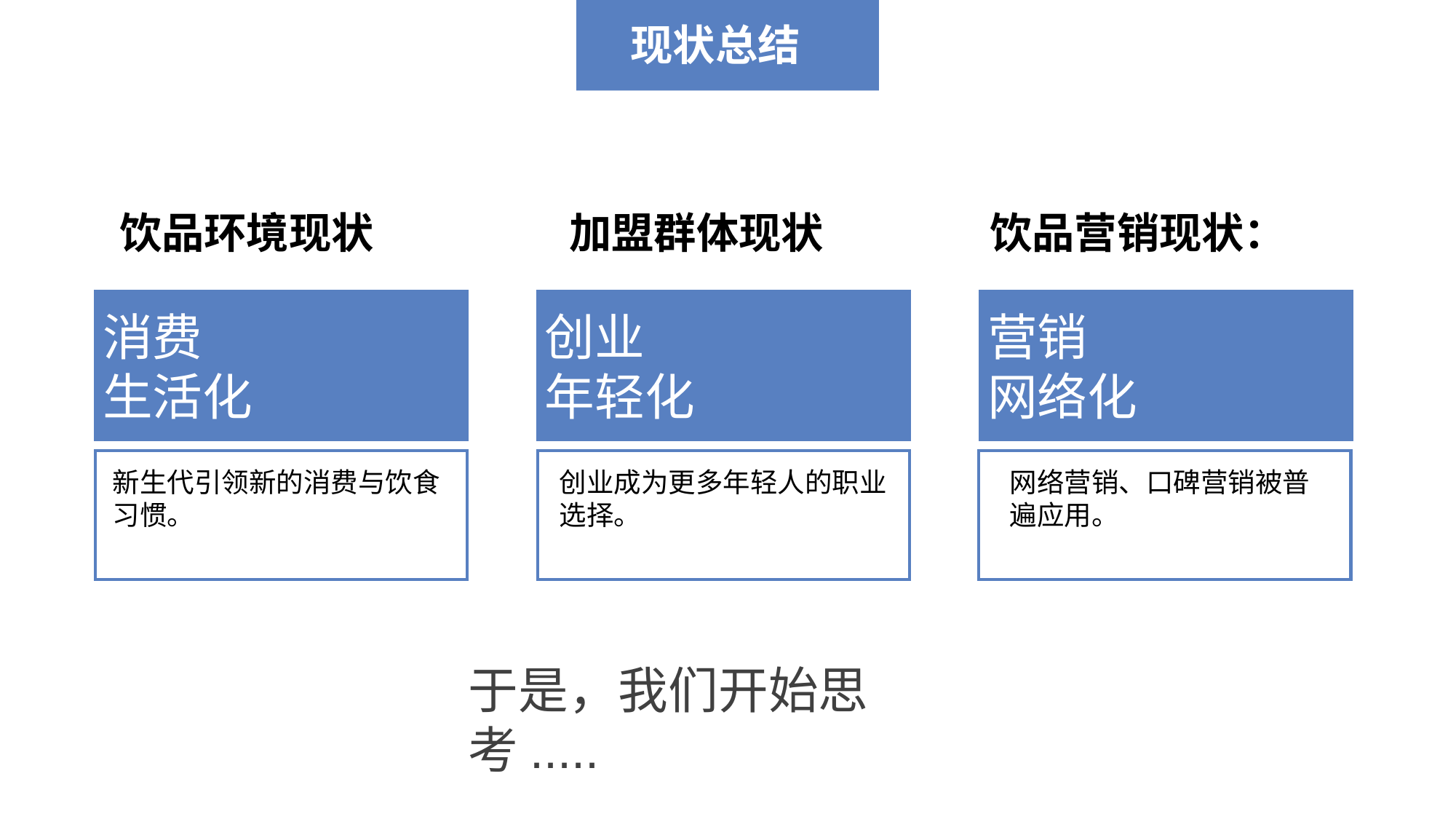

现状总结
饮品环境现状

加盟群体现状

饮品营销现状：

消费
生活化
创业
年轻化
营销
网络化

新生代引领新的消费与饮食习惯。
创业成为更多年轻人的职业选择。
网络营销、口碑营销被普遍应用。
于是，我们开始思考.....